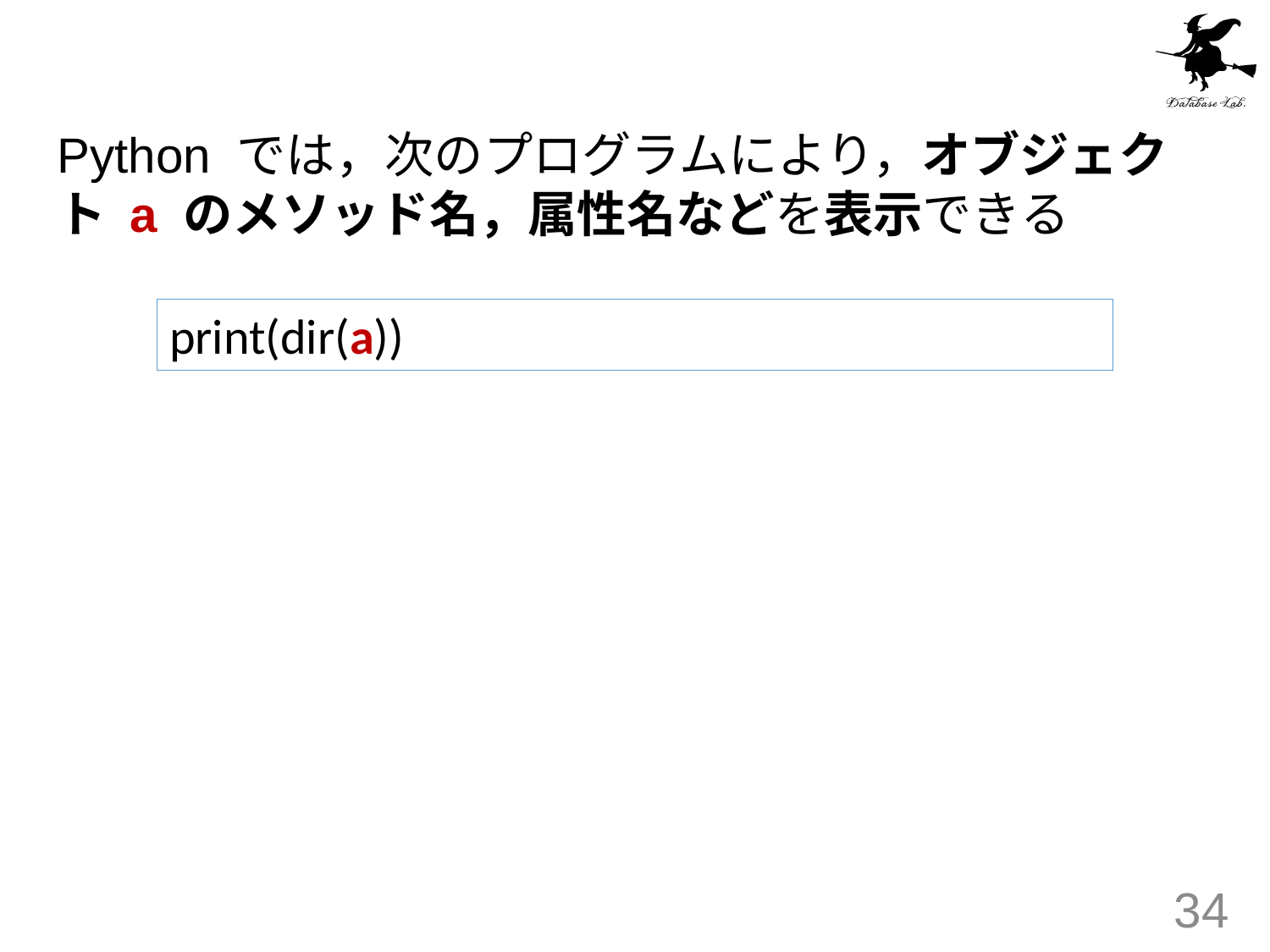

#
Python では，次のプログラムにより，オブジェクト a のメソッド名，属性名などを表示できる

print(dir(a))
34